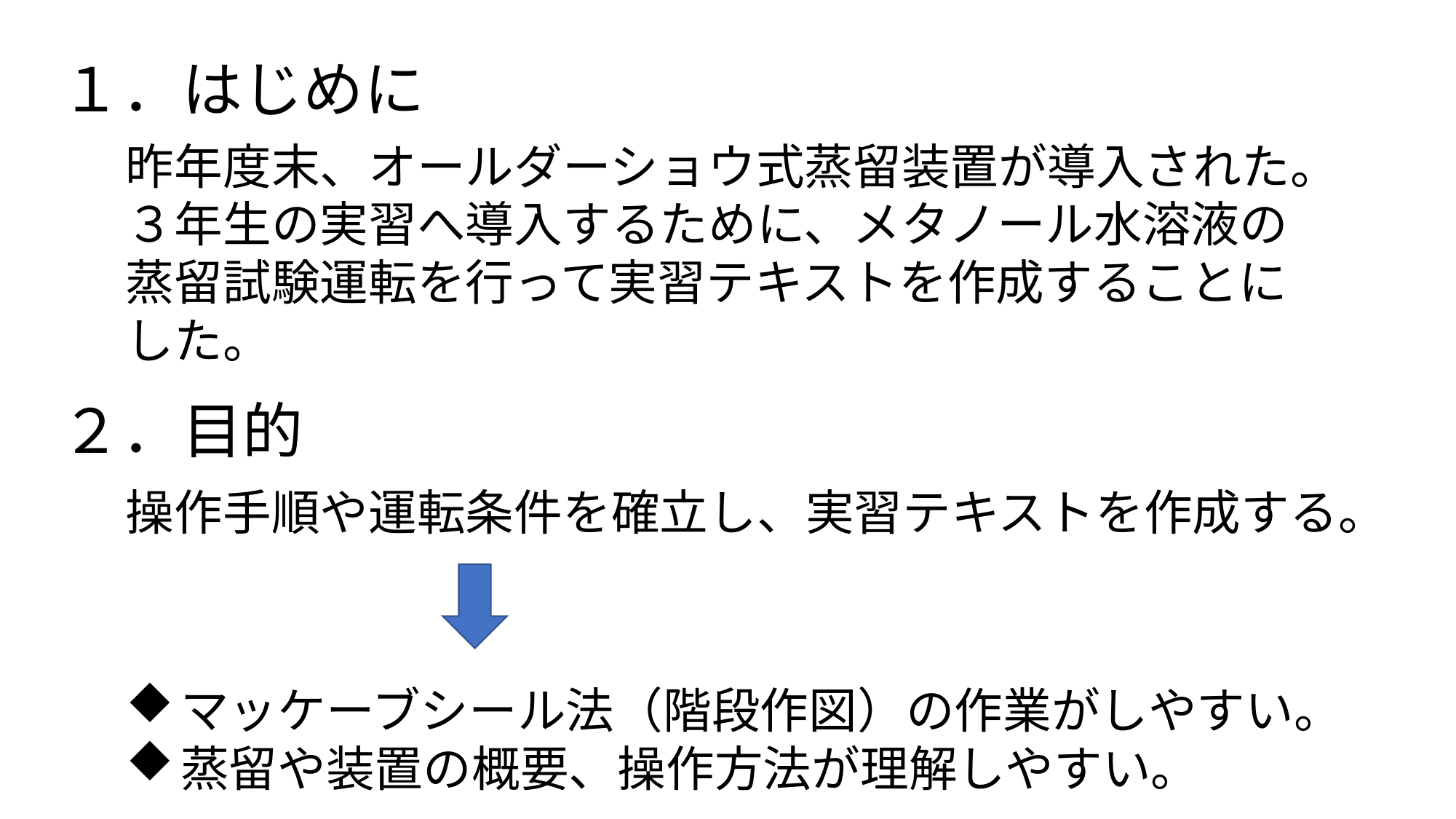

１．はじめに
昨年度末、オールダーショウ式蒸留装置が導入された。３年生の実習へ導入するために、メタノール水溶液の蒸留試験運転を行って実習テキストを作成することにした。
２．目的
操作手順や運転条件を確立し、実習テキストを作成する。

マッケーブシール法（階段作図）の作業がしやすい。
蒸留や装置の概要、操作方法が理解しやすい。